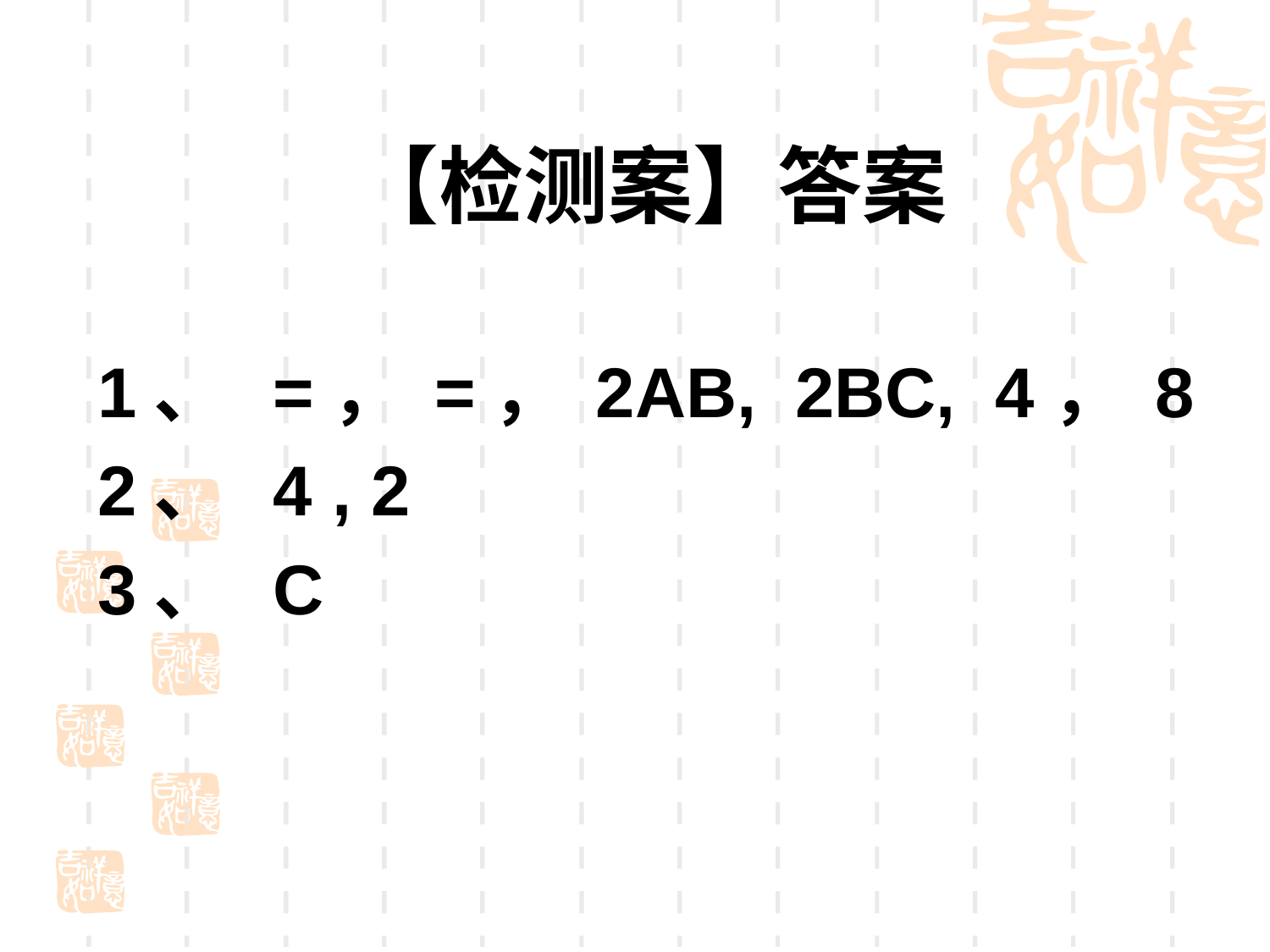

【检测案】答案

1、  =， =， 2AB,  2BC,  4， 8
2、  4 , 2
3、  C